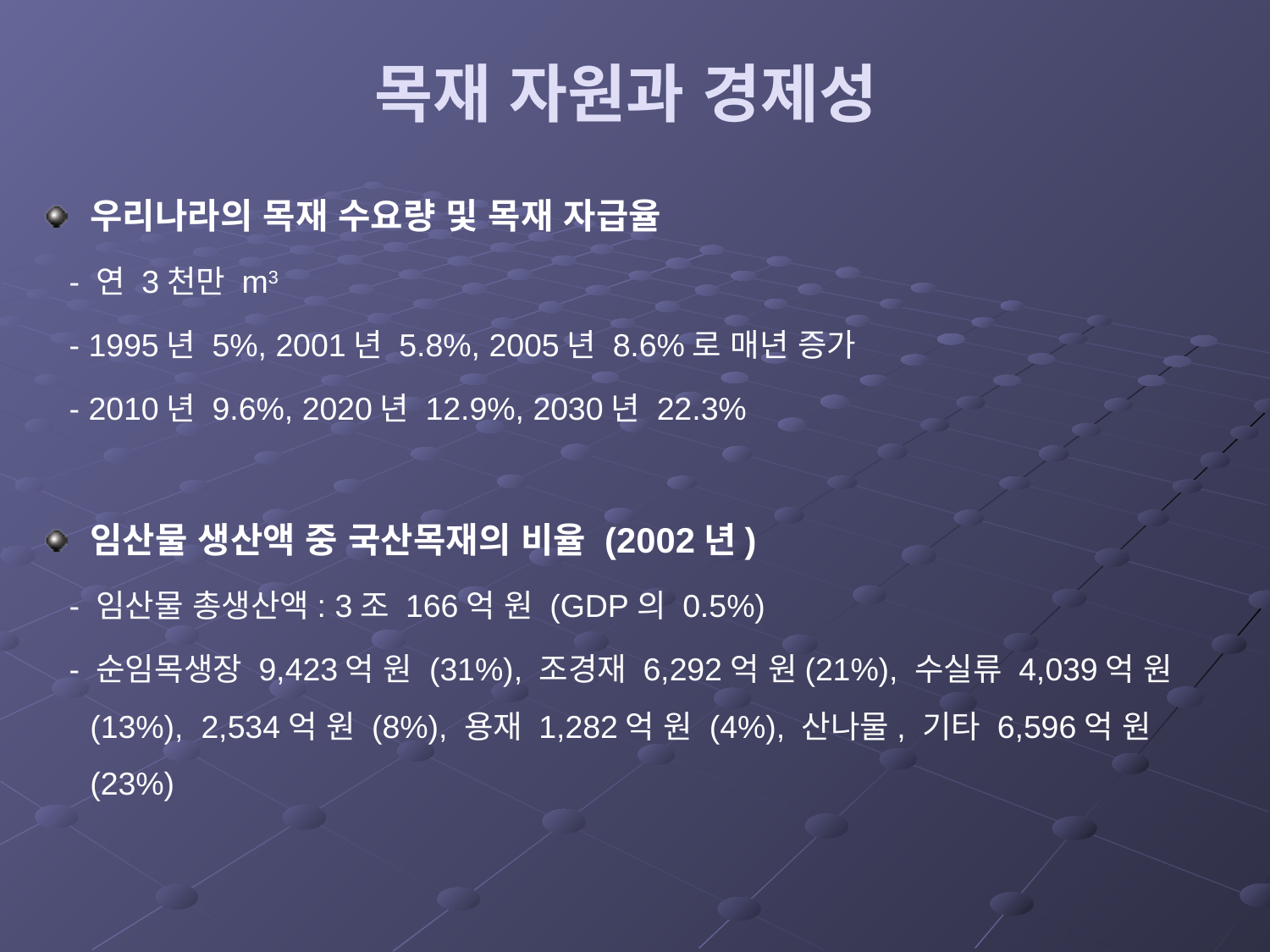

# 목재 자원과 경제성
우리나라의 목재 수요량 및 목재 자급율
   - 연 3천만 m3
   - 1995년 5%, 2001년 5.8%, 2005년 8.6%로 매년 증가
   - 2010년 9.6%, 2020년 12.9%, 2030년 22.3%

임산물 생산액 중 국산목재의 비율 (2002년)
   - 임산물 총생산액: 3조 166억 원 (GDP의 0.5%)
   - 순임목생장 9,423억 원 (31%), 조경재 6,292억 원(21%), 수실류 4,039억 원 (13%),  2,534억 원 (8%), 용재 1,282억 원 (4%), 산나물, 기타 6,596억 원 (23%)